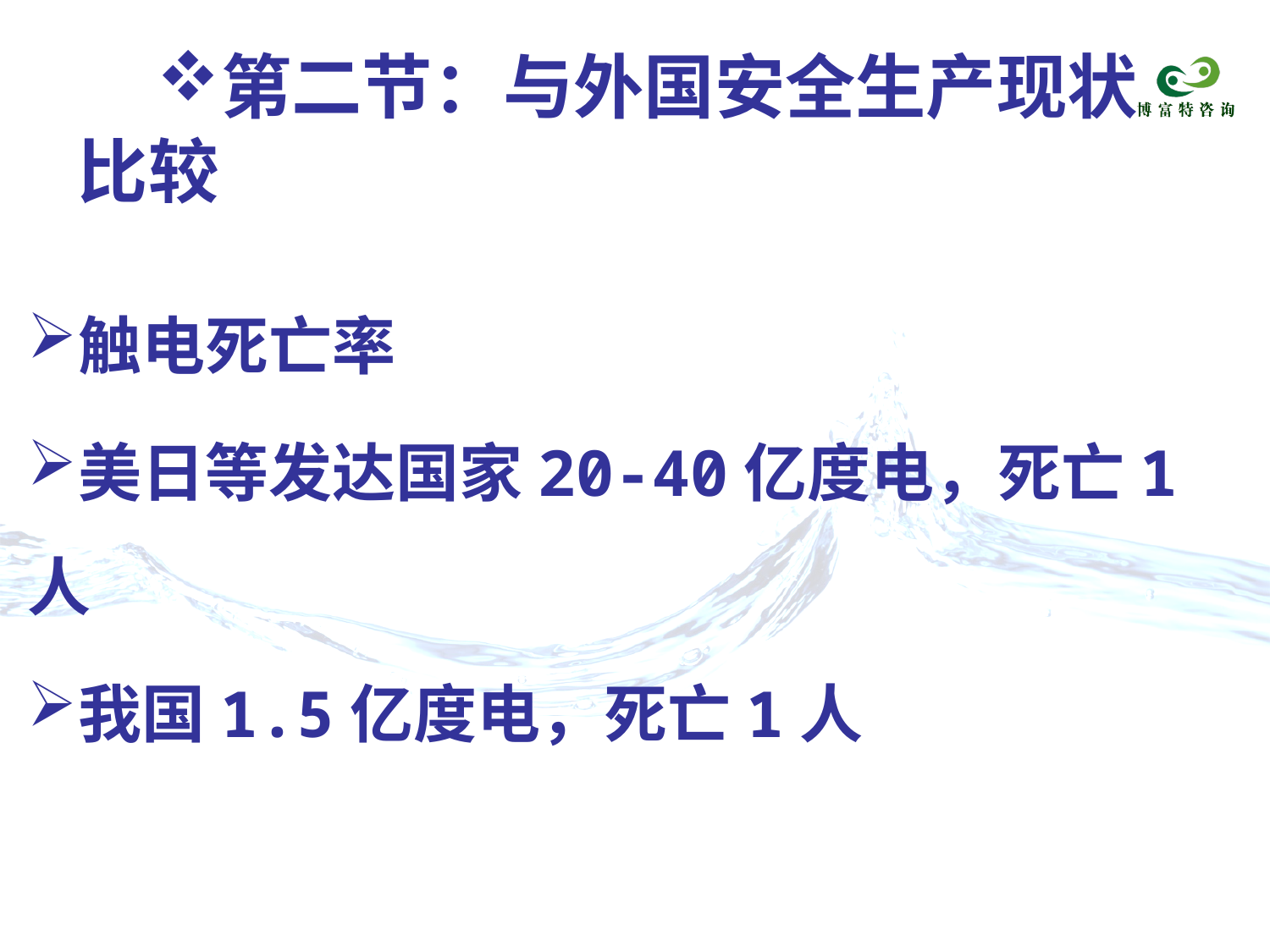

第二节：与外国安全生产现状比较

触电死亡率
美日等发达国家20-40亿度电，死亡1人
我国1.5亿度电，死亡1人